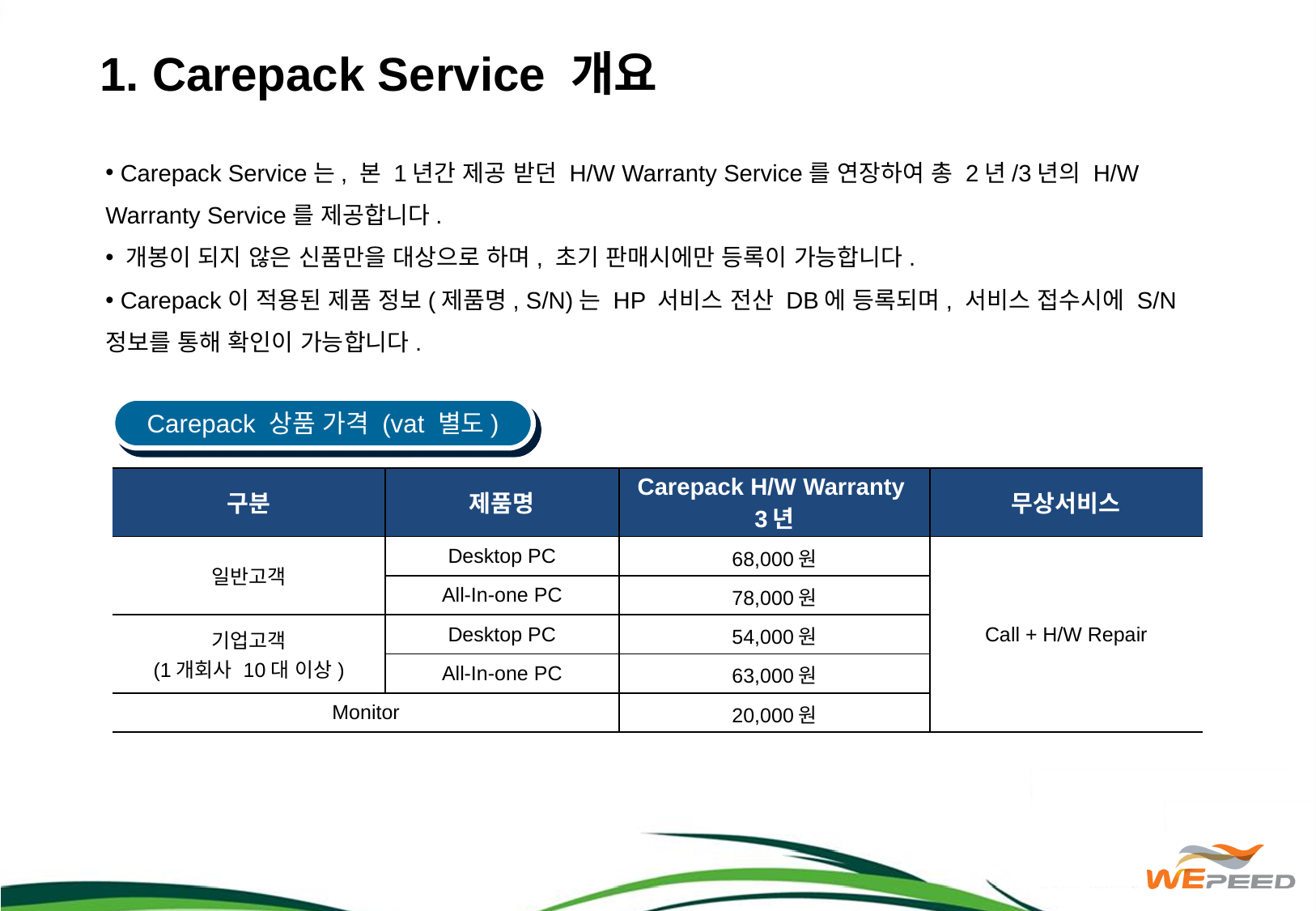

1. Carepack Service 개요
 Carepack Service는, 본 1년간 제공 받던 H/W Warranty Service를 연장하여 총 2년/3년의 H/W Warranty Service를 제공합니다.
 개봉이 되지 않은 신품만을 대상으로 하며, 초기 판매시에만 등록이 가능합니다.
 Carepack이 적용된 제품 정보(제품명, S/N)는 HP 서비스 전산 DB에 등록되며, 서비스 접수시에 S/N 정보를 통해 확인이 가능합니다.
Carepack 상품 가격 (vat 별도)
| 구분 | 제품명 | Carepack H/W Warranty 3년 | 무상서비스 |
| --- | --- | --- | --- |
| 일반고객 | Desktop PC | 68,000원 | Call + H/W Repair |
|  | All-In-one PC | 78,000원 |  |
| 기업고객 (1개회사 10대 이상) | Desktop PC | 54,000원 |  |
|  | All-In-one PC | 63,000원 |  |
| Monitor |  | 20,000원 |  |